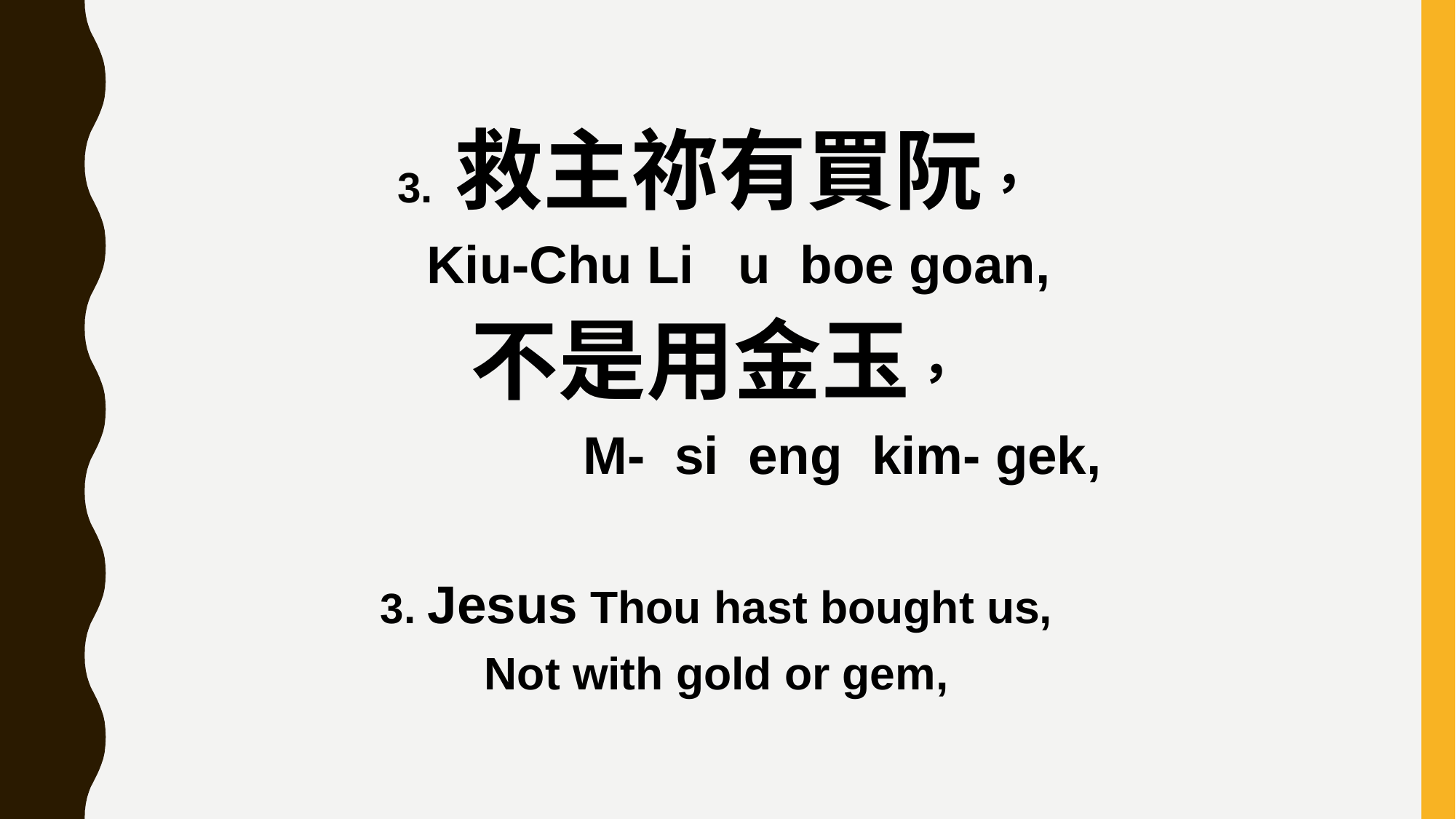

3. 救主祢有買阮，
   Kiu-Chu Li   u  boe goan,
不是用金玉，
                            M-  si  eng  kim- gek,

3. Jesus Thou hast bought us,
Not with gold or gem,